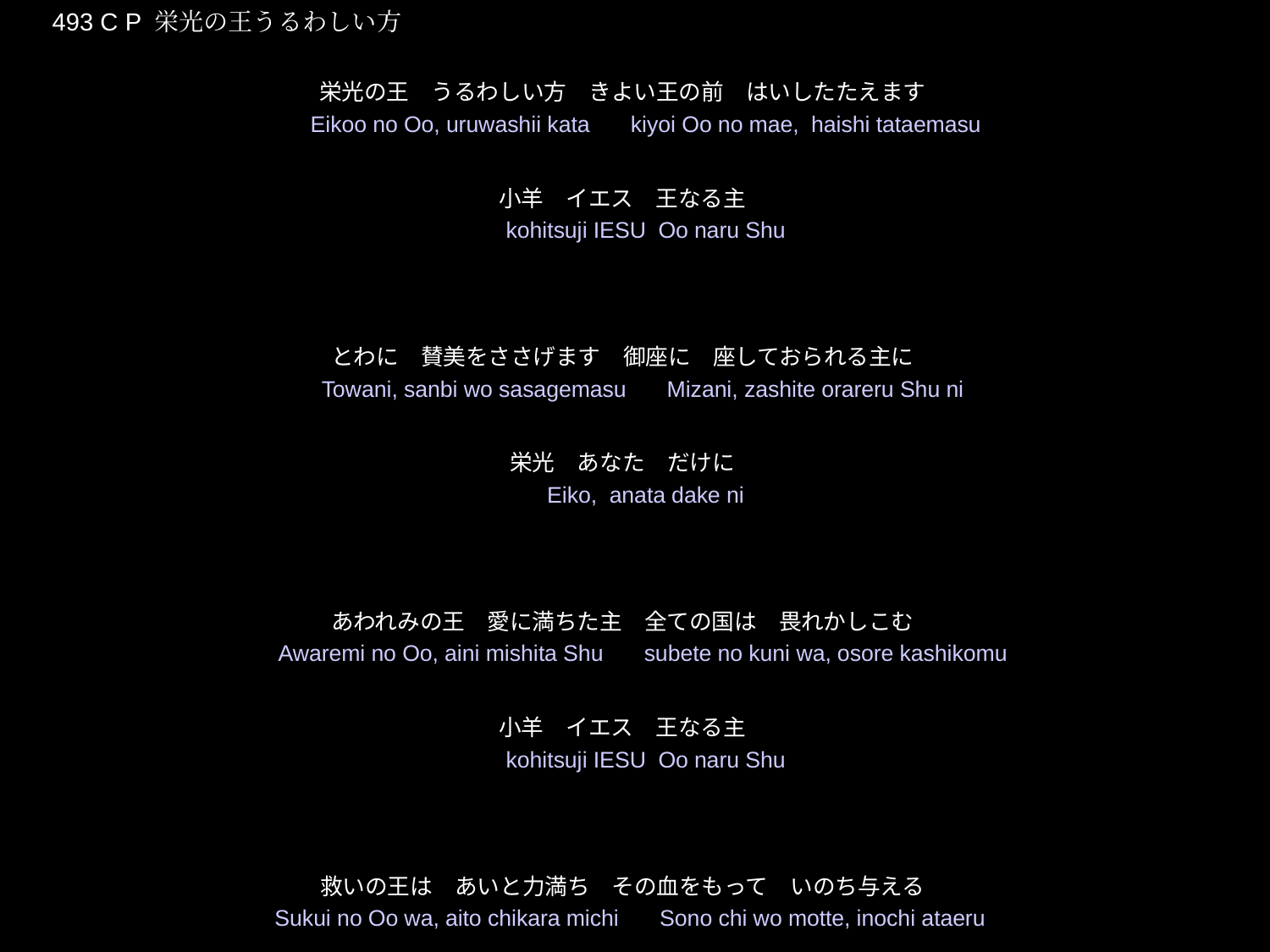

★４
えいこうのおううるわしいかた
★W
493 C P 栄光の王うるわしい方
栄光の王　うるわしい方　きよい王の前　はいしたたえます

小羊　イエス　王なる主

とわに　賛美をささげます　御座に　座しておられる主に

栄光　あなた　だけに

あわれみの王　愛に満ちた主　全ての国は　畏れかしこむ

小羊　イエス　王なる主

救いの王は　あいと力満ち　その血をもって　いのち与える

小羊　イエス　王なる主

Eikoo no Oo, uruwashii kata　kiyoi Oo no mae,  haishi tataemasu

kohitsuji IESU  Oo naru Shu

Towani, sanbi wo sasagemasu　Mizani, zashite orareru Shu ni

Eiko,  anata dake ni

Awaremi no Oo, aini mishita Shu　subete no kuni wa, osore kashikomu

kohitsuji IESU  Oo naru Shu

Sukui no Oo wa, aito chikara michi　Sono chi wo motte, inochi ataeru

kohitsuji IESU  Oo naru shu